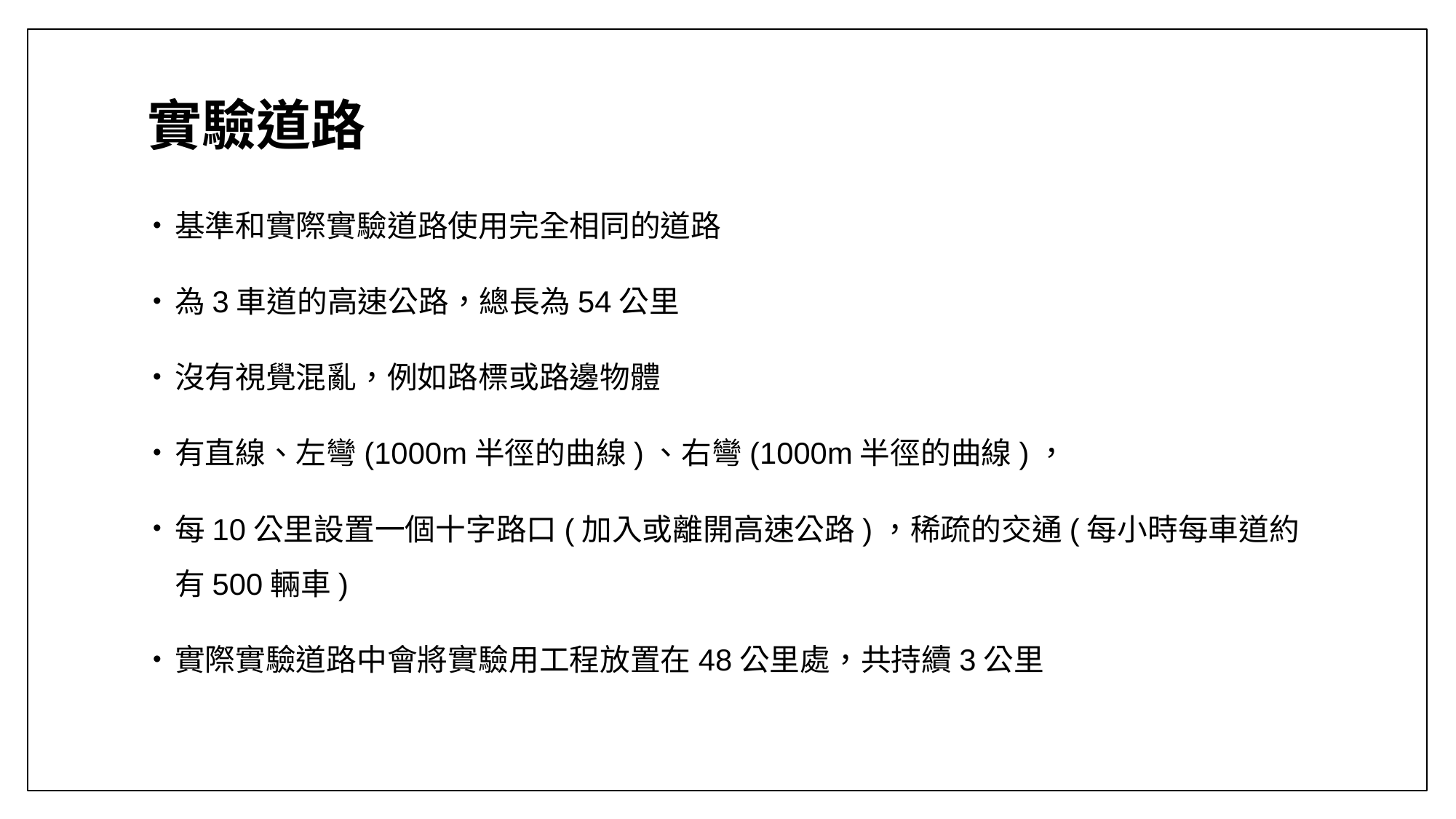

# 實驗道路
基準和實際實驗道路使用完全相同的道路
為3車道的高速公路，總長為54公里
沒有視覺混亂，例如路標或路邊物體
有直線、左彎(1000m半徑的曲線)、右彎(1000m半徑的曲線)，
每10公里設置一個十字路口(加入或離開高速公路)，稀疏的交通(每小時每車道約有500輛車)
實際實驗道路中會將實驗用工程放置在48公里處，共持續3公里